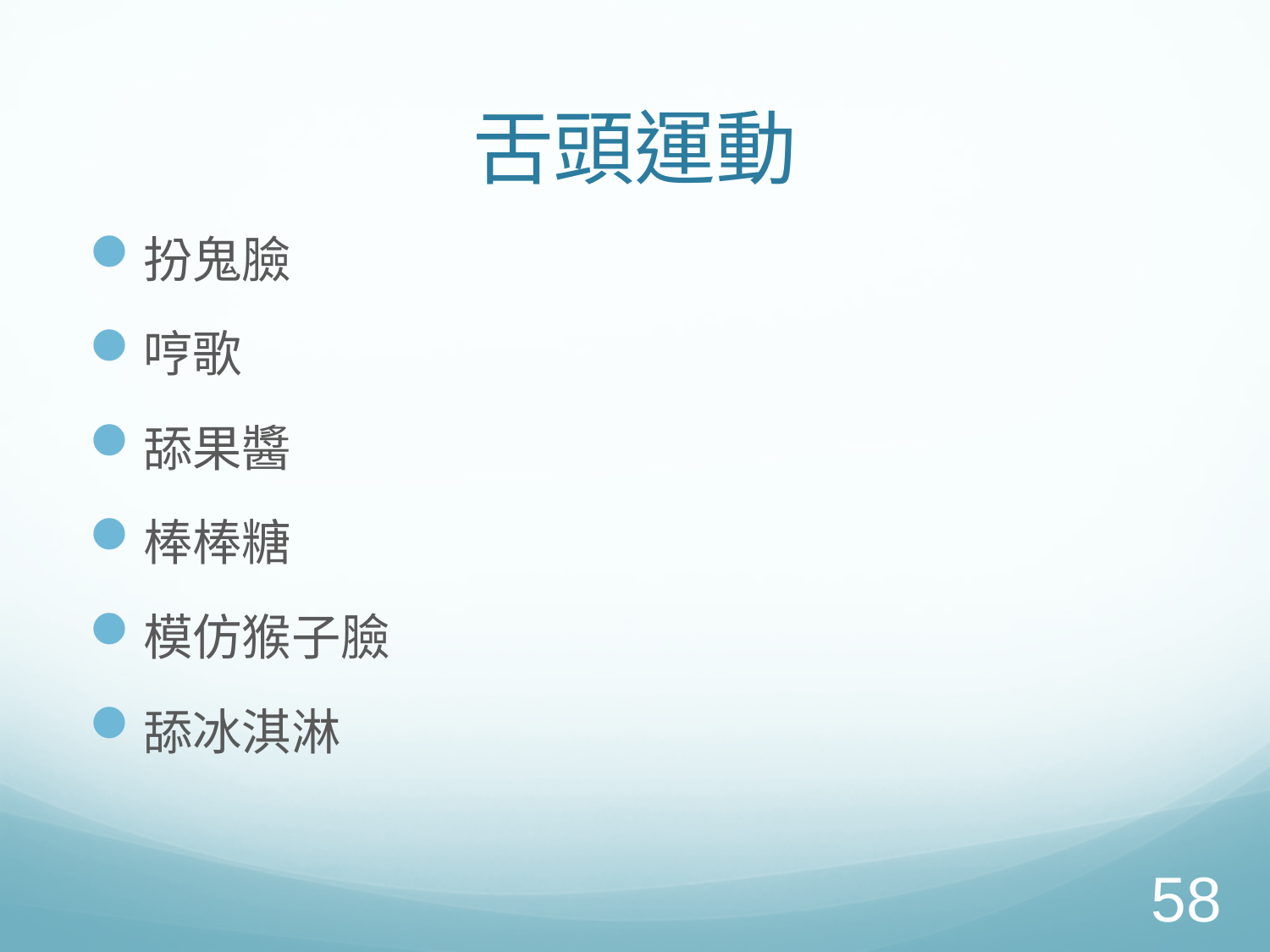

# 舌頭運動
扮鬼臉
哼歌
舔果醬
棒棒糖
模仿猴子臉
舔冰淇淋
58